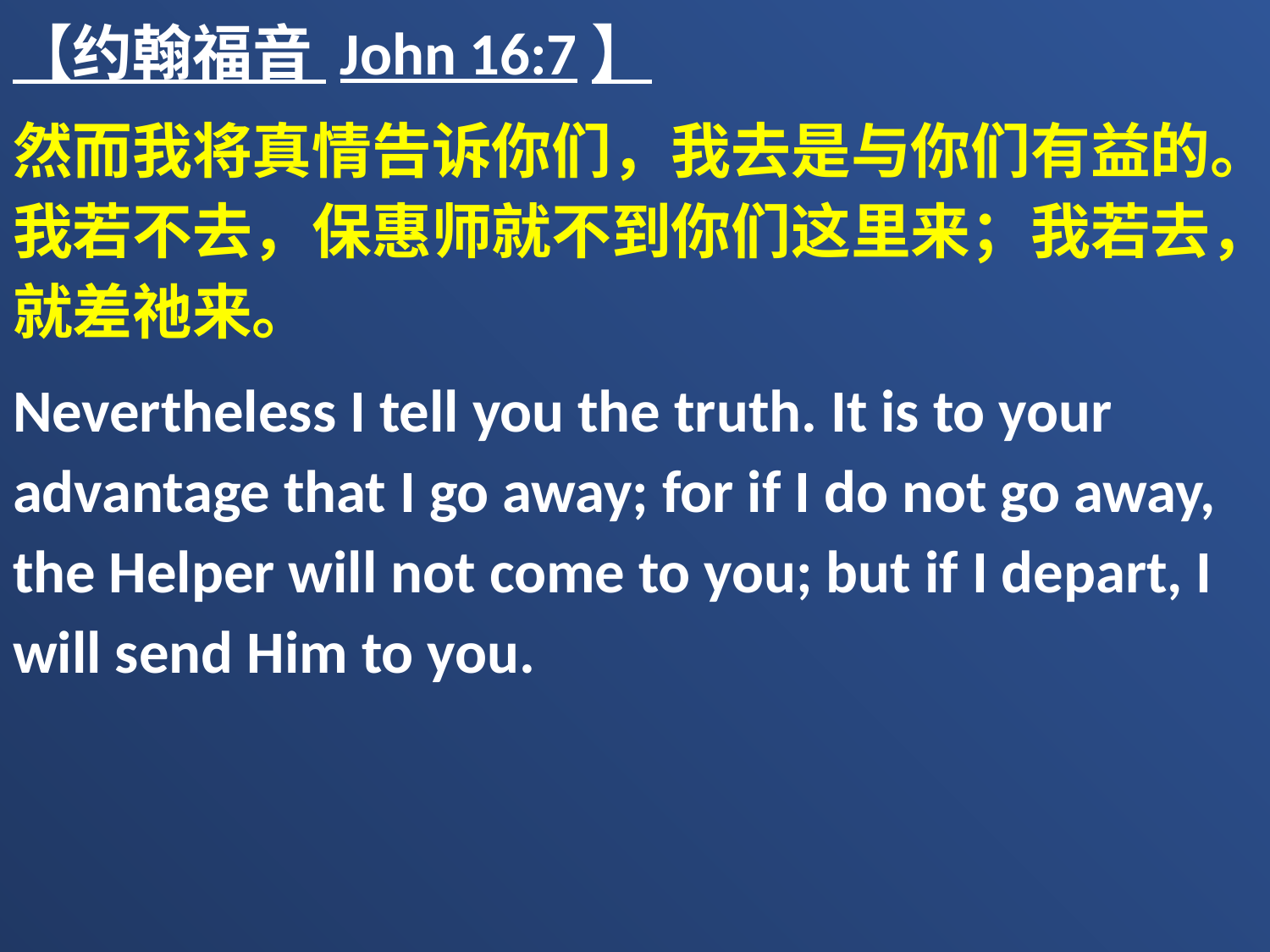

【约翰福音 John 16:7】
然而我将真情告诉你们，我去是与你们有益的。我若不去，保惠师就不到你们这里来；我若去，就差祂来。
Nevertheless I tell you the truth. It is to your advantage that I go away; for if I do not go away, the Helper will not come to you; but if I depart, I will send Him to you.